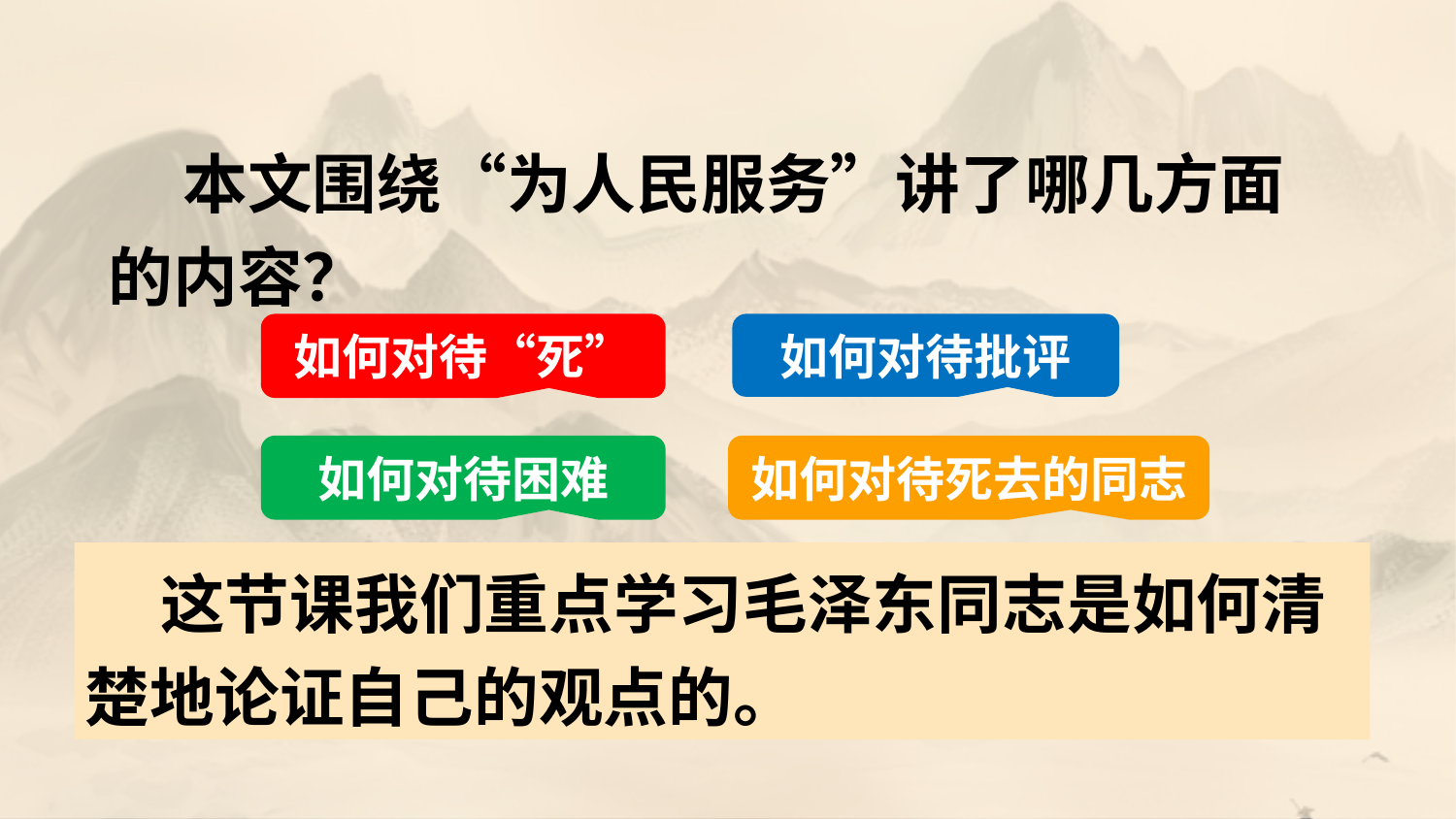

本文围绕“为人民服务”讲了哪几方面的内容？
如何对待批评
如何对待“死”
如何对待困难
如何对待死去的同志
    这节课我们重点学习毛泽东同志是如何清楚地论证自己的观点的。